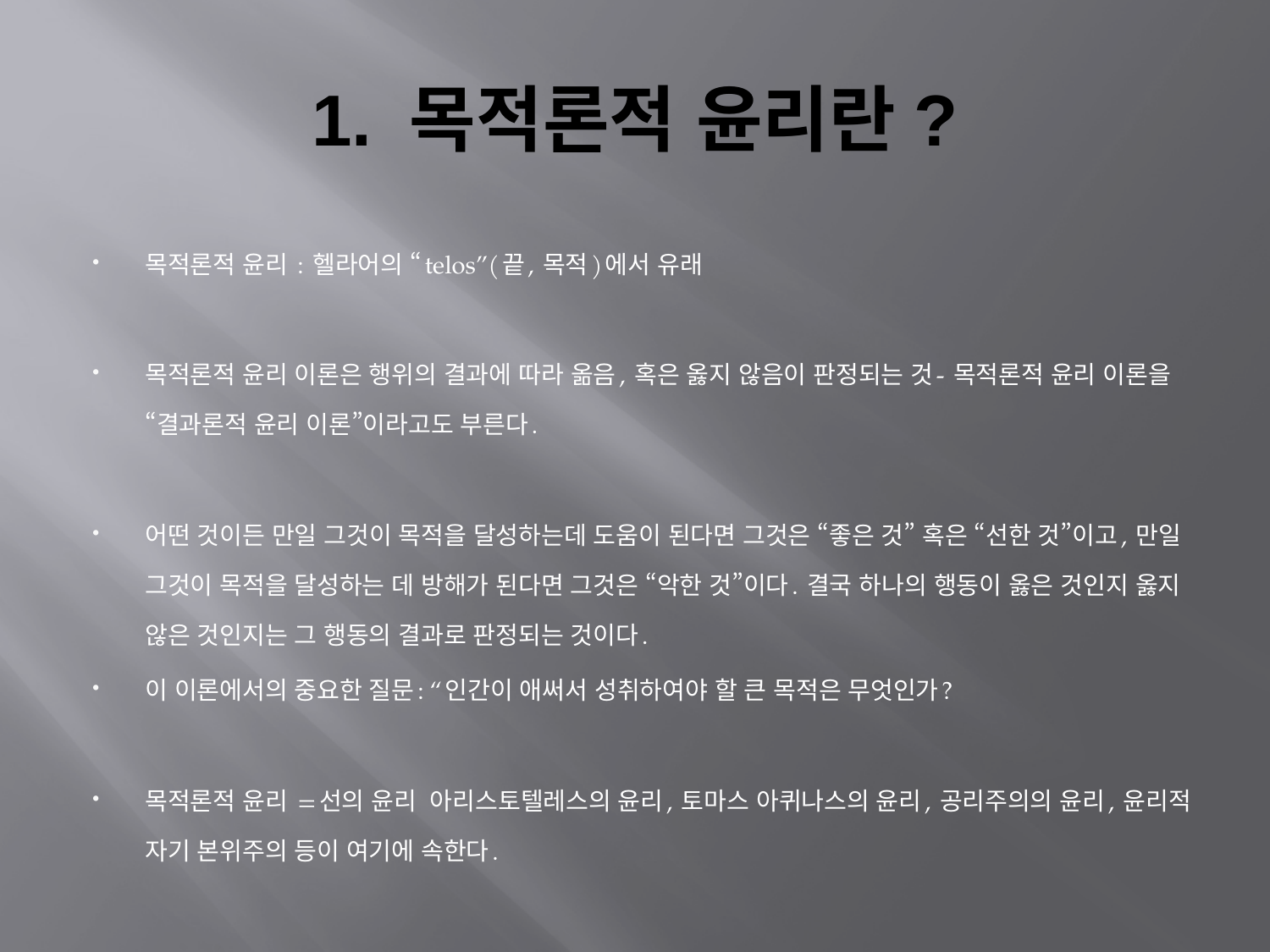

# 1. 목적론적 윤리란?
목적론적 윤리 : 헬라어의 “telos”(끝, 목적)에서 유래

목적론적 윤리 이론은 행위의 결과에 따라 옮음, 혹은 옳지 않음이 판정되는 것- 목적론적 윤리 이론을 “결과론적 윤리 이론”이라고도 부른다.

어떤 것이든 만일 그것이 목적을 달성하는데 도움이 된다면 그것은 “좋은 것” 혹은 “선한 것”이고, 만일 그것이 목적을 달성하는 데 방해가 된다면 그것은 “악한 것”이다. 결국 하나의 행동이 옳은 것인지 옳지 않은 것인지는 그 행동의 결과로 판정되는 것이다.
이 이론에서의 중요한 질문: “인간이 애써서 성취하여야 할 큰 목적은 무엇인가?

목적론적 윤리 =선의 윤리  아리스토텔레스의 윤리, 토마스 아퀴나스의 윤리, 공리주의의 윤리, 윤리적 자기 본위주의 등이 여기에 속한다.